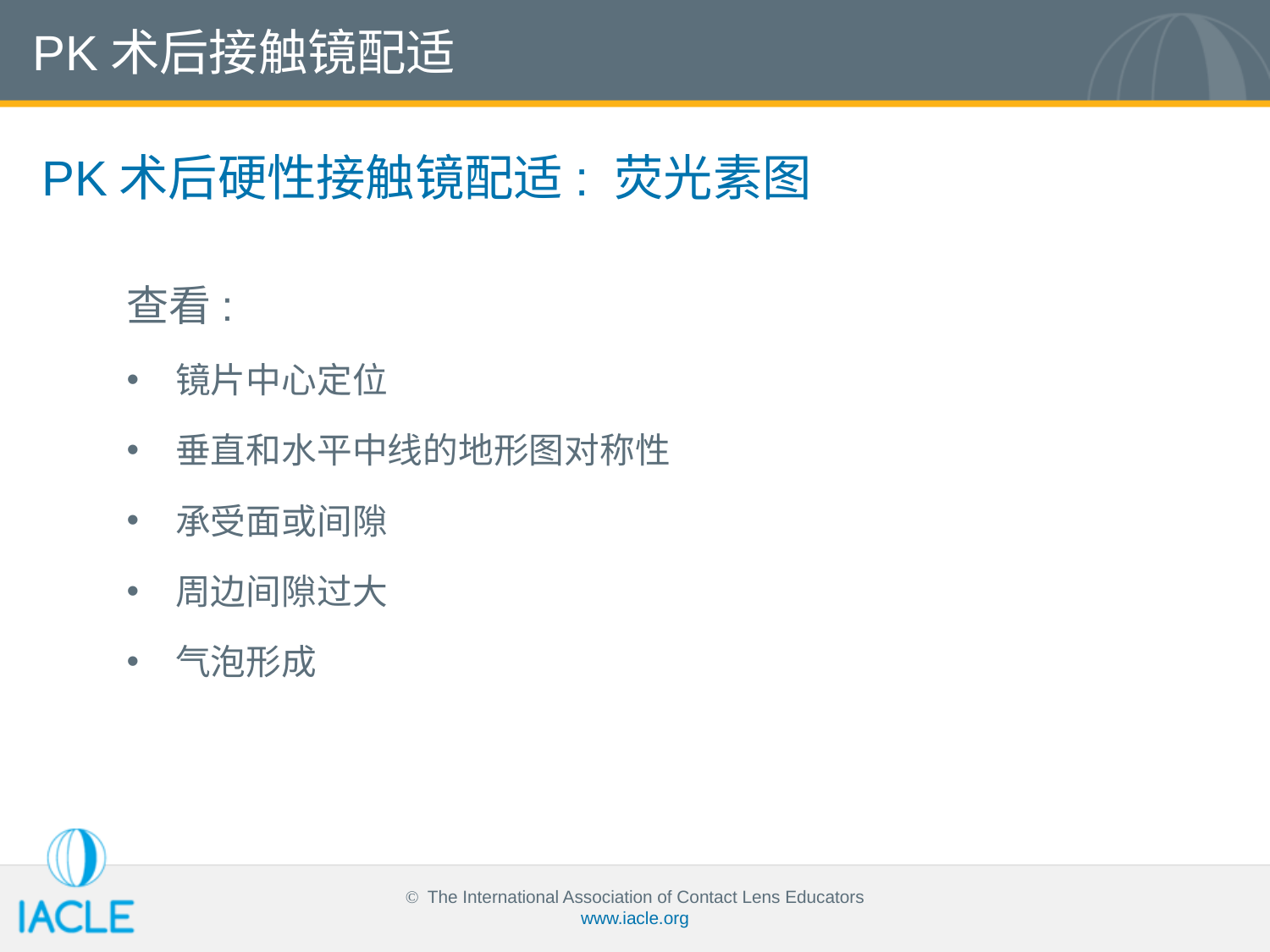

PK术后接触镜配适
PK术后硬性接触镜配适: 荧光素图
查看:
镜片中心定位
垂直和水平中线的地形图对称性
承受面或间隙
周边间隙过大
气泡形成